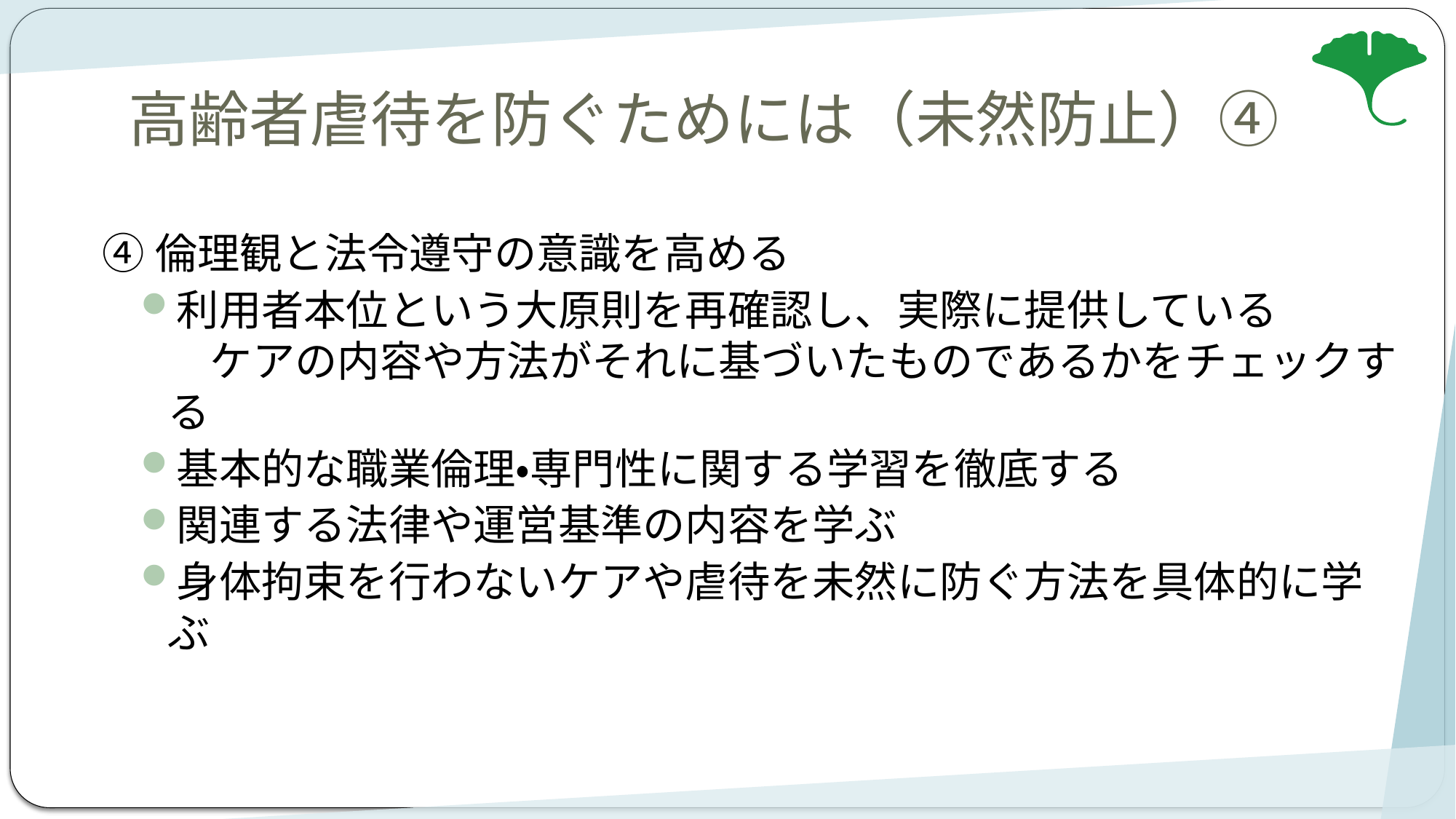

# 高齢者虐待を防ぐためには（未然防止）④

④倫理観と法令遵守の意識を高める
利用者本位という大原則を再確認し、実際に提供している　　　ケアの内容や方法がそれに基づいたものであるかをチェックする
基本的な職業倫理・専門性に関する学習を徹底する
関連する法律や運営基準の内容を学ぶ
身体拘束を行わないケアや虐待を未然に防ぐ方法を具体的に学ぶ